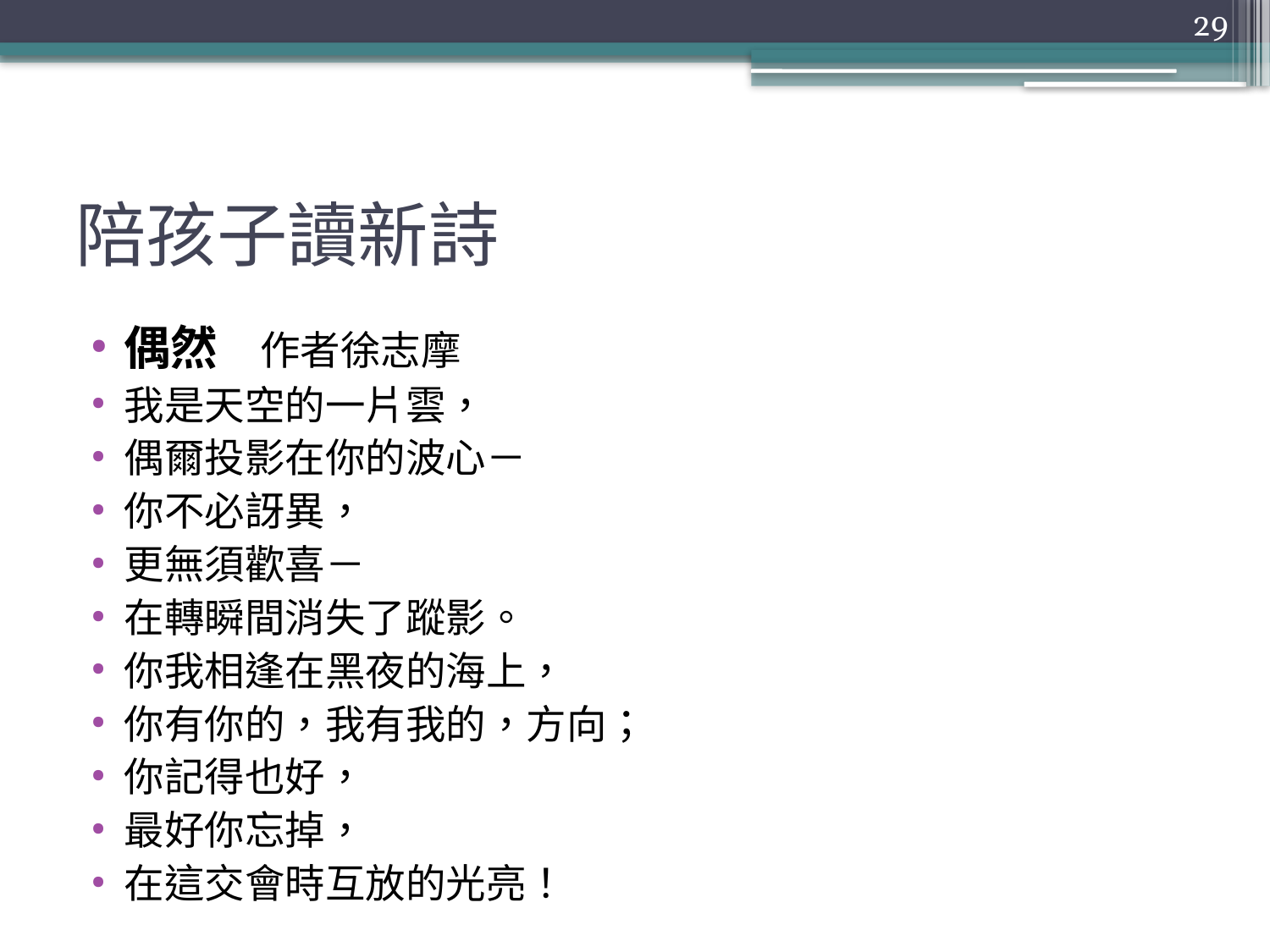

29

# 陪孩子讀新詩
偶然    作者徐志摩
我是天空的一片雲，
偶爾投影在你的波心－
你不必訝異，
更無須歡喜－
在轉瞬間消失了蹤影。
你我相逢在黑夜的海上，
你有你的，我有我的，方向；
你記得也好，
最好你忘掉，
在這交會時互放的光亮！